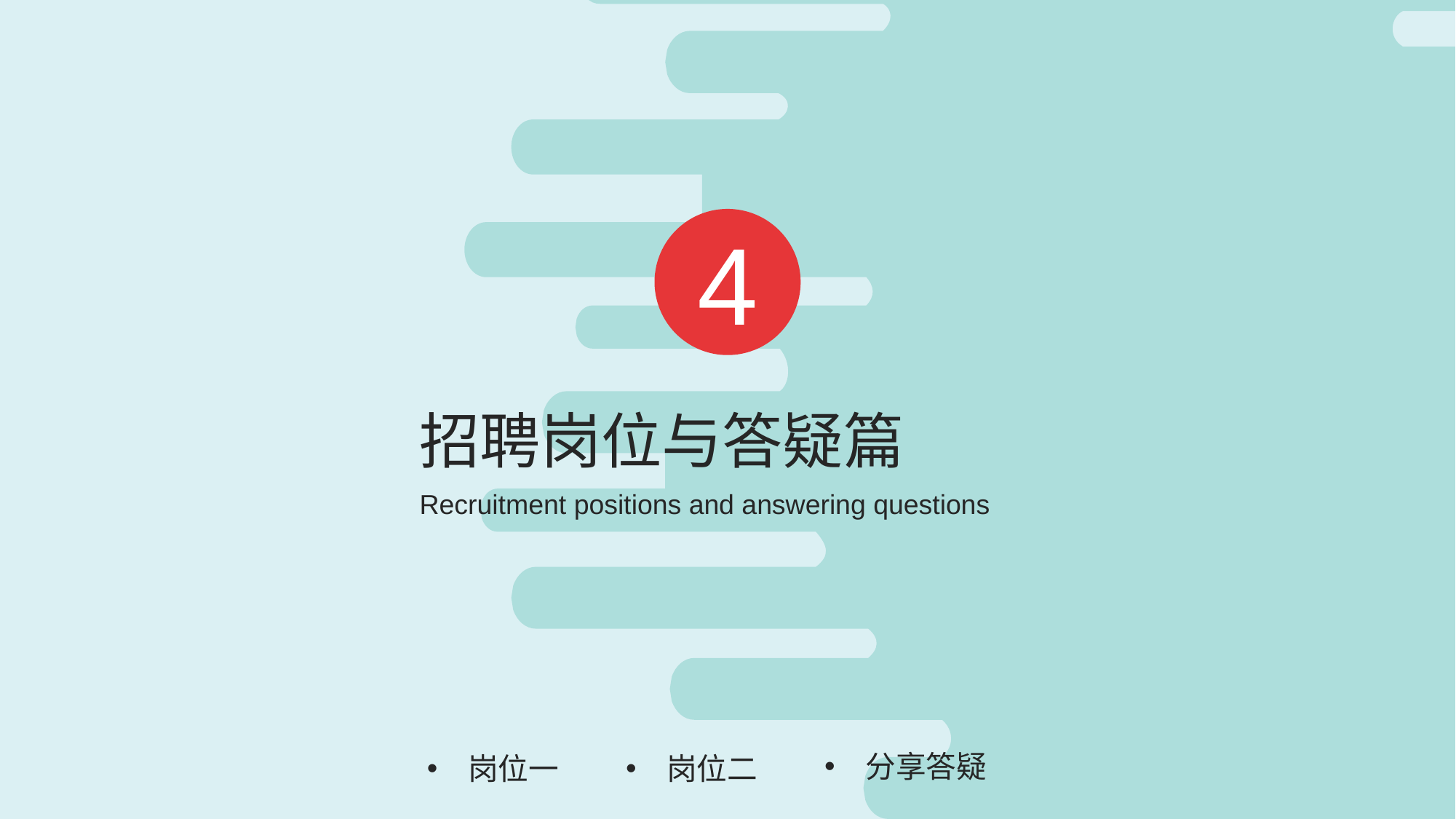

4
招聘岗位与答疑篇
Recruitment positions and answering questions
分享答疑
岗位一
岗位二